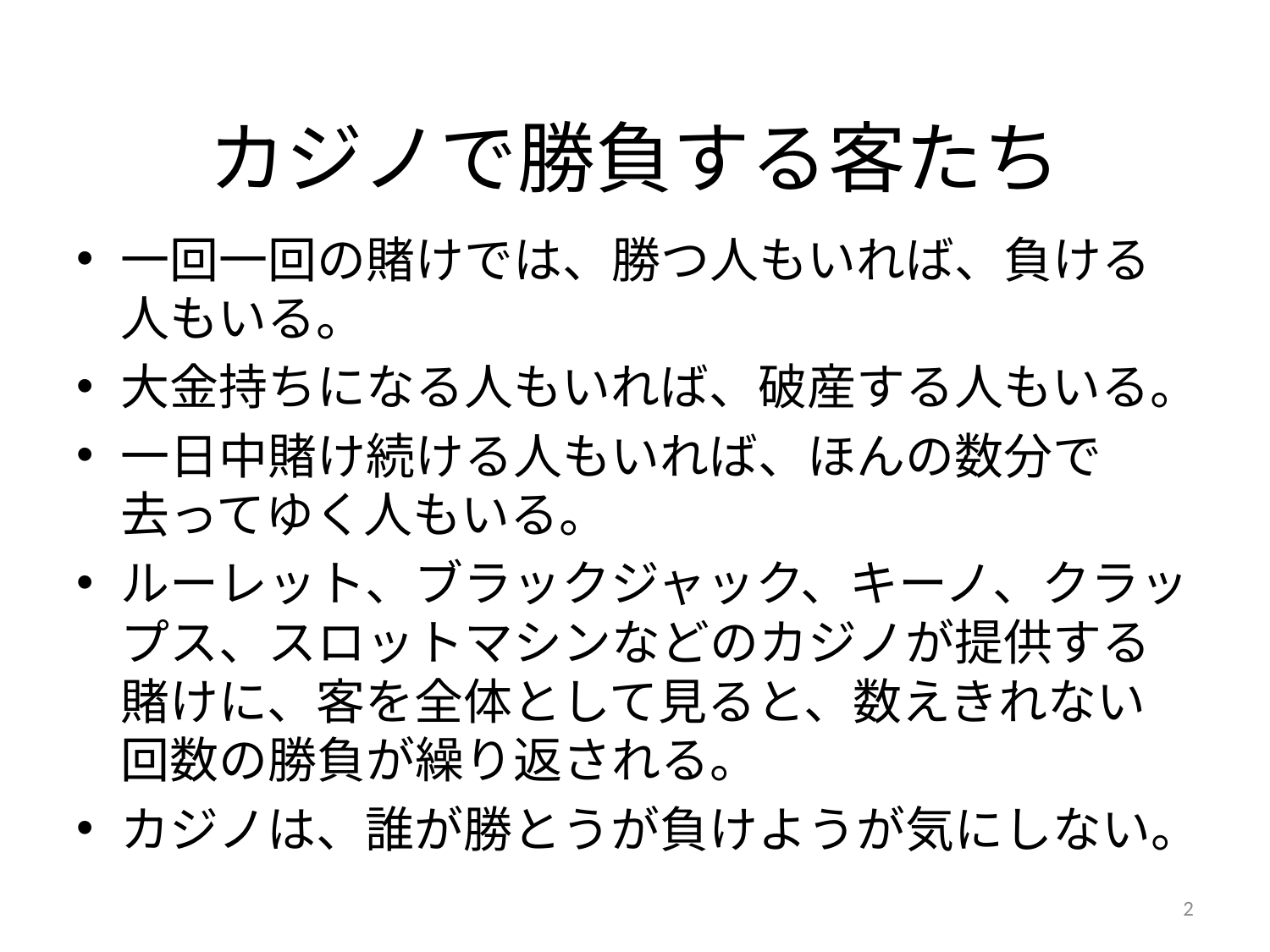

# カジノで勝負する客たち
一回一回の賭けでは、勝つ人もいれば、負ける人もいる。
大金持ちになる人もいれば、破産する人もいる。
一日中賭け続ける人もいれば、ほんの数分で去ってゆく人もいる。
ルーレット、ブラックジャック、キーノ、クラップス、スロットマシンなどのカジノが提供する賭けに、客を全体として見ると、数えきれない回数の勝負が繰り返される。
カジノは、誰が勝とうが負けようが気にしない。

2